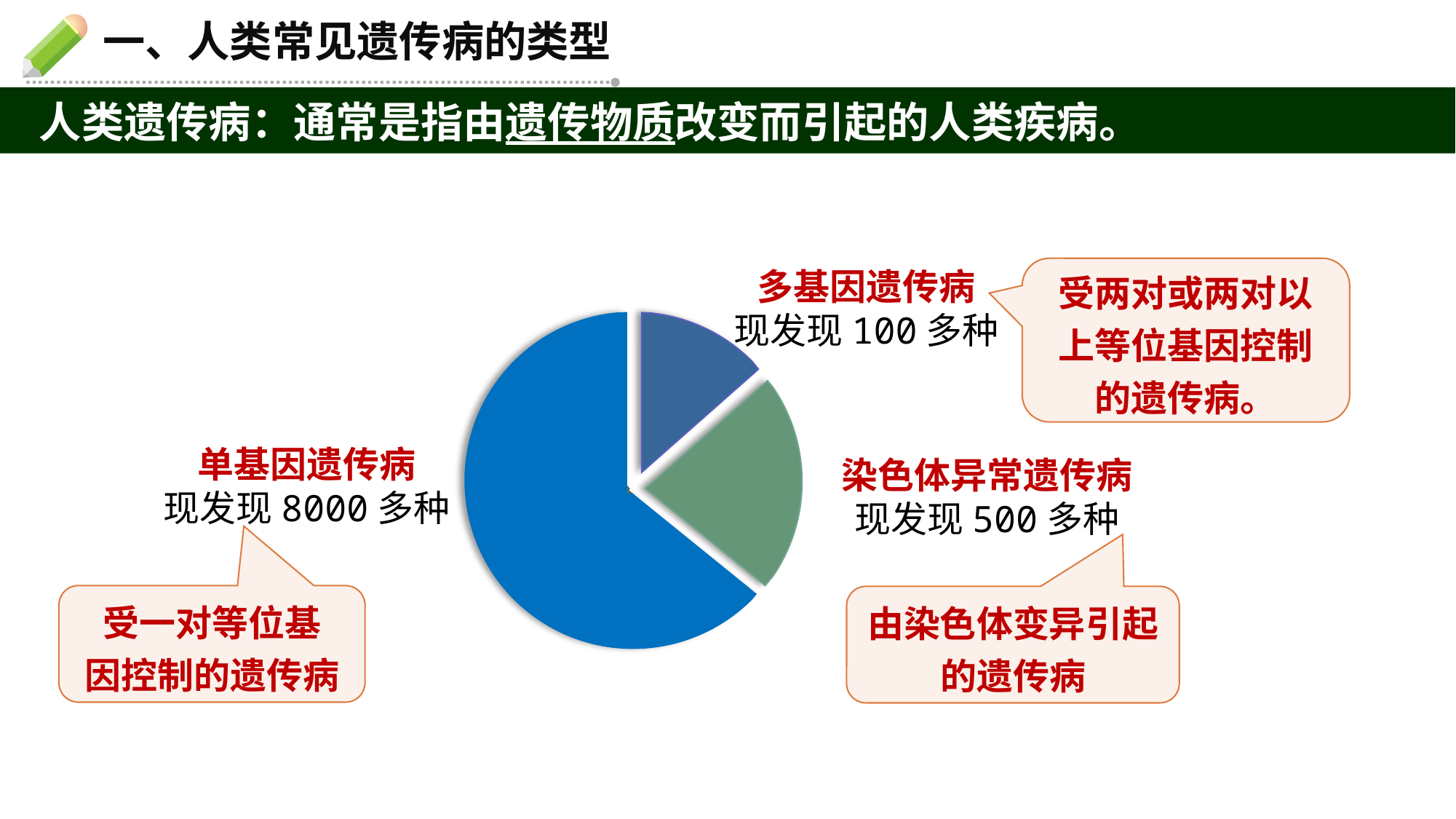

一、人类常见遗传病的类型

人类遗传病：通常是指由遗传物质改变而引起的人类疾病。
多基因遗传病
现发现100多种
受两对或两对以上等位基因控制的遗传病。

单基因遗传病
现发现8000多种
染色体异常遗传病
现发现500多种
受一对等位基
因控制的遗传病
由染色体变异引起的遗传病